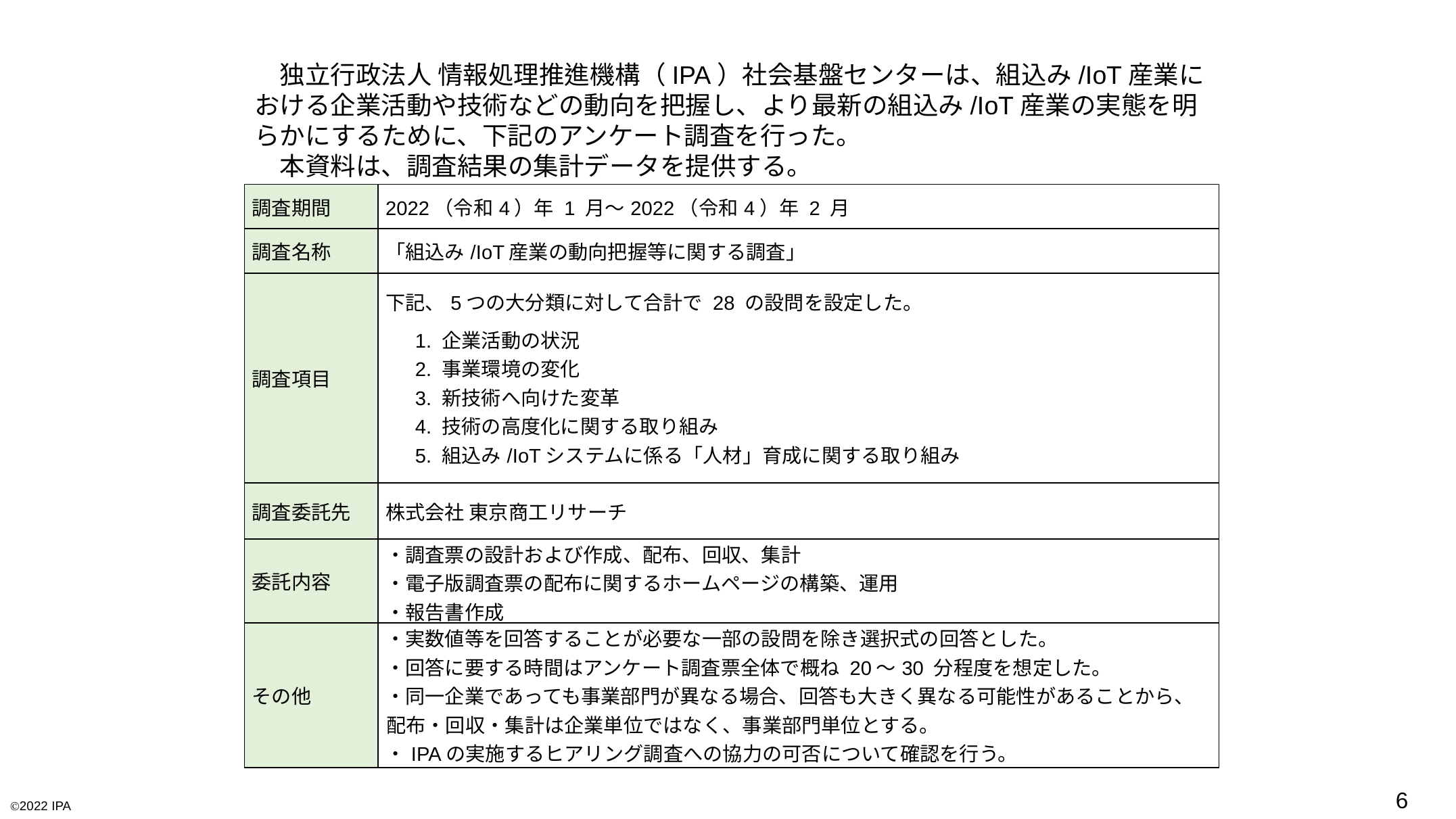

独立行政法人 情報処理推進機構（IPA）社会基盤センターは、組込み/IoT産業における企業活動や技術などの動向を把握し、より最新の組込み/IoT産業の実態を明らかにするために、下記のアンケート調査を行った。
　本資料は、調査結果の集計データを提供する。
| 調査期間 | 2022（令和4）年 1 月～2022（令和4）年 2 月 |
| --- | --- |
| 調査名称 | 「組込み/IoT産業の動向把握等に関する調査」 |
| 調査項目 | 下記、5つの大分類に対して合計で 28 の設問を設定した。 1. 企業活動の状況 2. 事業環境の変化 3. 新技術へ向けた変革 4. 技術の高度化に関する取り組み 5. 組込み/IoTシステムに係る「人材」育成に関する取り組み |
| 調査委託先 | 株式会社 東京商工リサーチ |
| 委託内容 | ・調査票の設計および作成、配布、回収、集計 ・電子版調査票の配布に関するホームページの構築、運用 ・報告書作成 |
| その他 | ・実数値等を回答することが必要な一部の設問を除き選択式の回答とした。 ・回答に要する時間はアンケート調査票全体で概ね 20～30 分程度を想定した。 ・同一企業であっても事業部門が異なる場合、回答も大きく異なる可能性があることから、 配布・回収・集計は企業単位ではなく、事業部門単位とする。 ・IPAの実施するヒアリング調査への協力の可否について確認を行う。 |